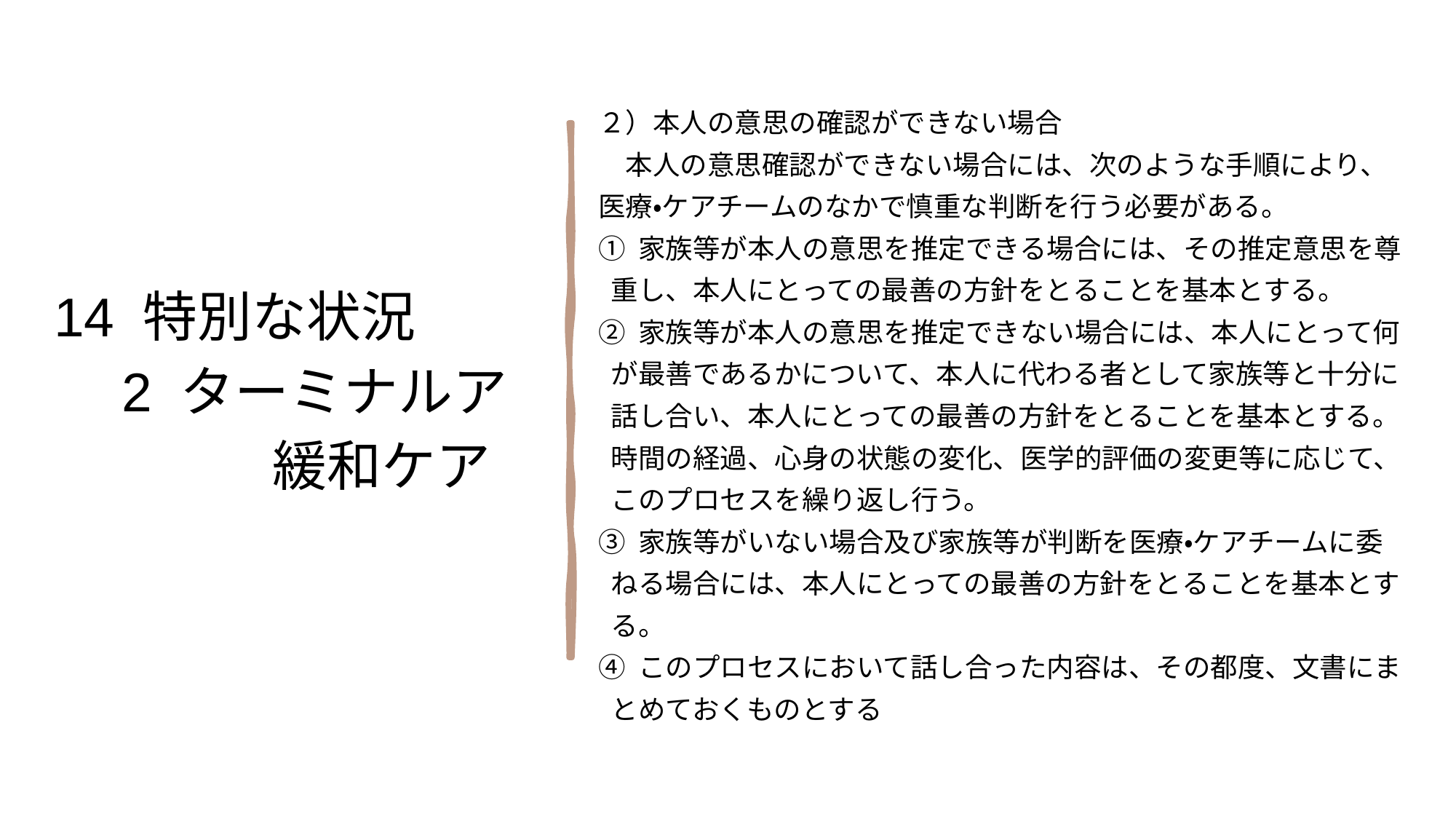

２）本人の意思の確認ができない場合
　本人の意思確認ができない場合には、次のような手順により、
医療・ケアチームのなかで慎重な判断を行う必要がある。
① 家族等が本人の意思を推定できる場合には、その推定意思を尊
 重し、本人にとっての最善の方針をとることを基本とする。
② 家族等が本人の意思を推定できない場合には、本人にとって何
 が最善であるかについて、本人に代わる者として家族等と十分に
 話し合い、本人にとっての最善の方針をとることを基本とする。
 時間の経過、心身の状態の変化、医学的評価の変更等に応じて、
 このプロセスを繰り返し行う。
③ 家族等がいない場合及び家族等が判断を医療・ケアチームに委
 ねる場合には、本人にとっての最善の方針をとることを基本とす
 る。
④ このプロセスにおいて話し合った内容は、その都度、文書にま
 とめておくものとする
14 特別な状況
　2 ターミナルア
　　　　緩和ケア